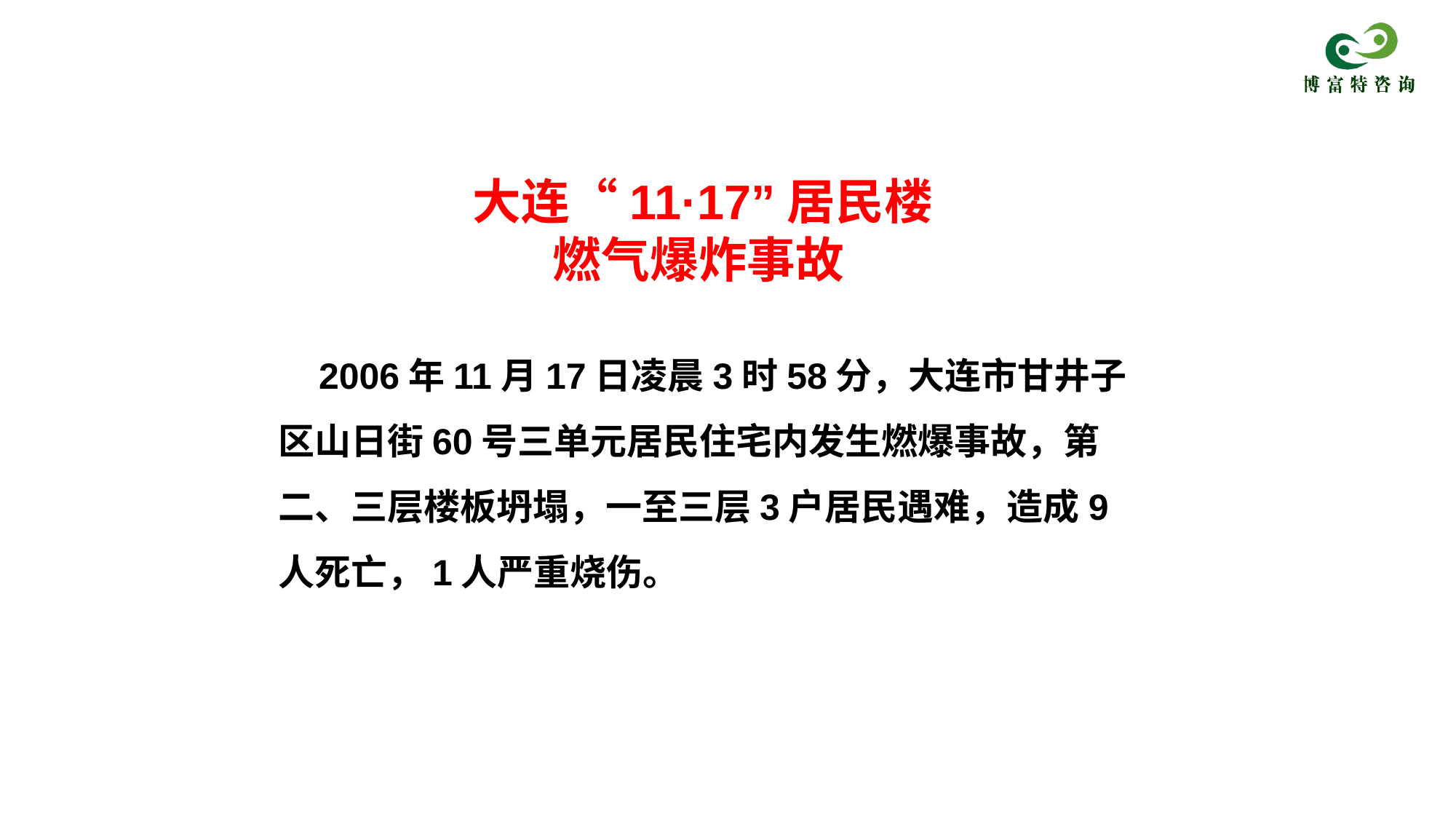

大连“11·17”居民楼
燃气爆炸事故

    2006年11月17日凌晨3时58分，大连市甘井子区山日街60号三单元居民住宅内发生燃爆事故，第二、三层楼板坍塌，一至三层3户居民遇难，造成9人死亡，1人严重烧伤。

16